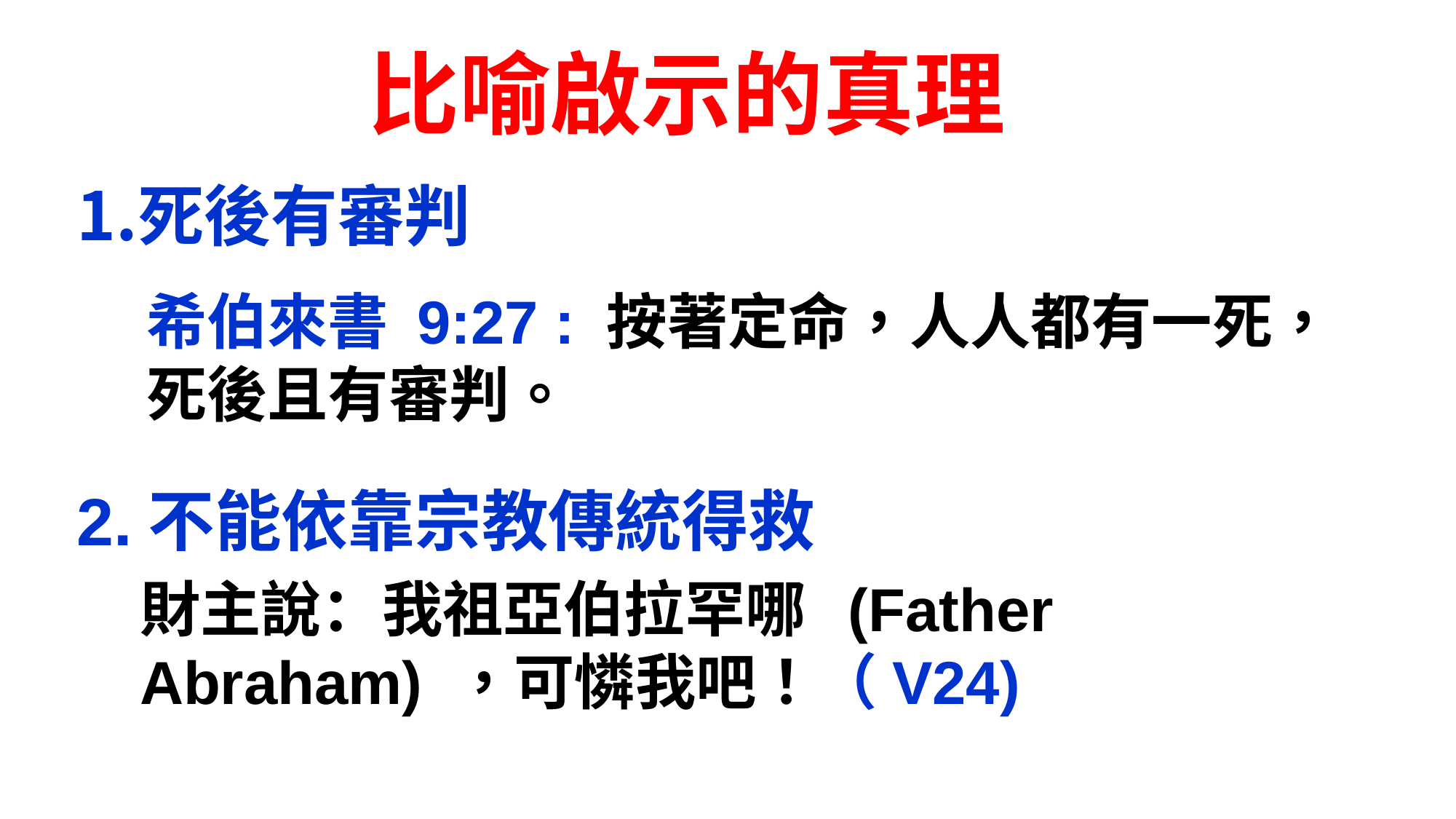

比喻啟示的真理
死後有審判

    希伯來書 9:27 : 按著定命，人人都有一死，
    死後且有審判。
2.不能依靠宗教傳統得救
財主說：我祖亞伯拉罕哪  (Father Abraham) ，可憐我吧！（V24)